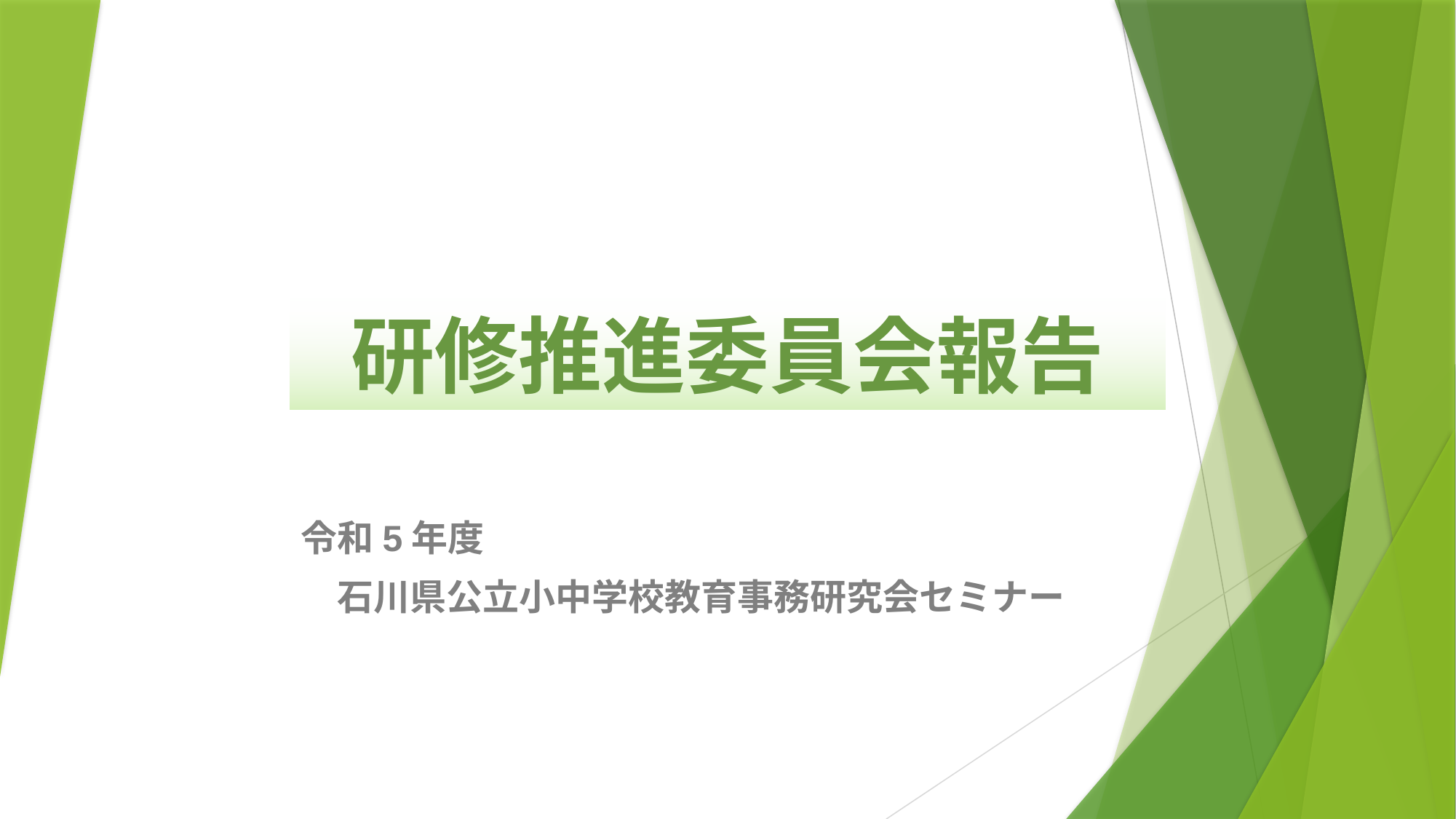

# 研修推進委員会報告
令和5年度
　石川県公立小中学校教育事務研究会セミナー